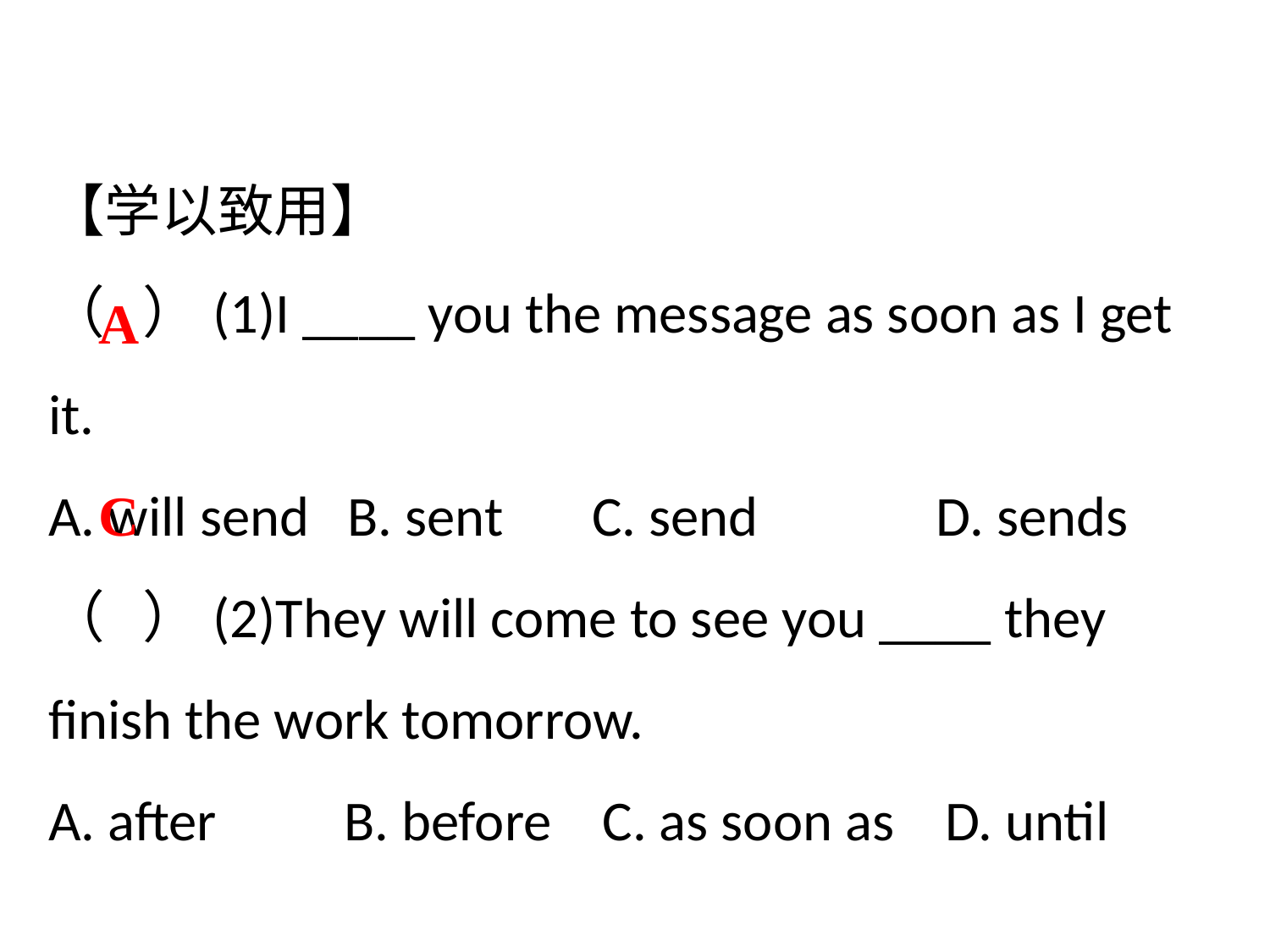

【学以致用】
（   ）(1)I ____ you the message as soon as I get it.
A. will send   B. sent       C. send              D. sends
（   ）(2)They will come to see you ____ they finish the work tomorrow.
A. after          B. before    C. as soon as    D. until
A
C